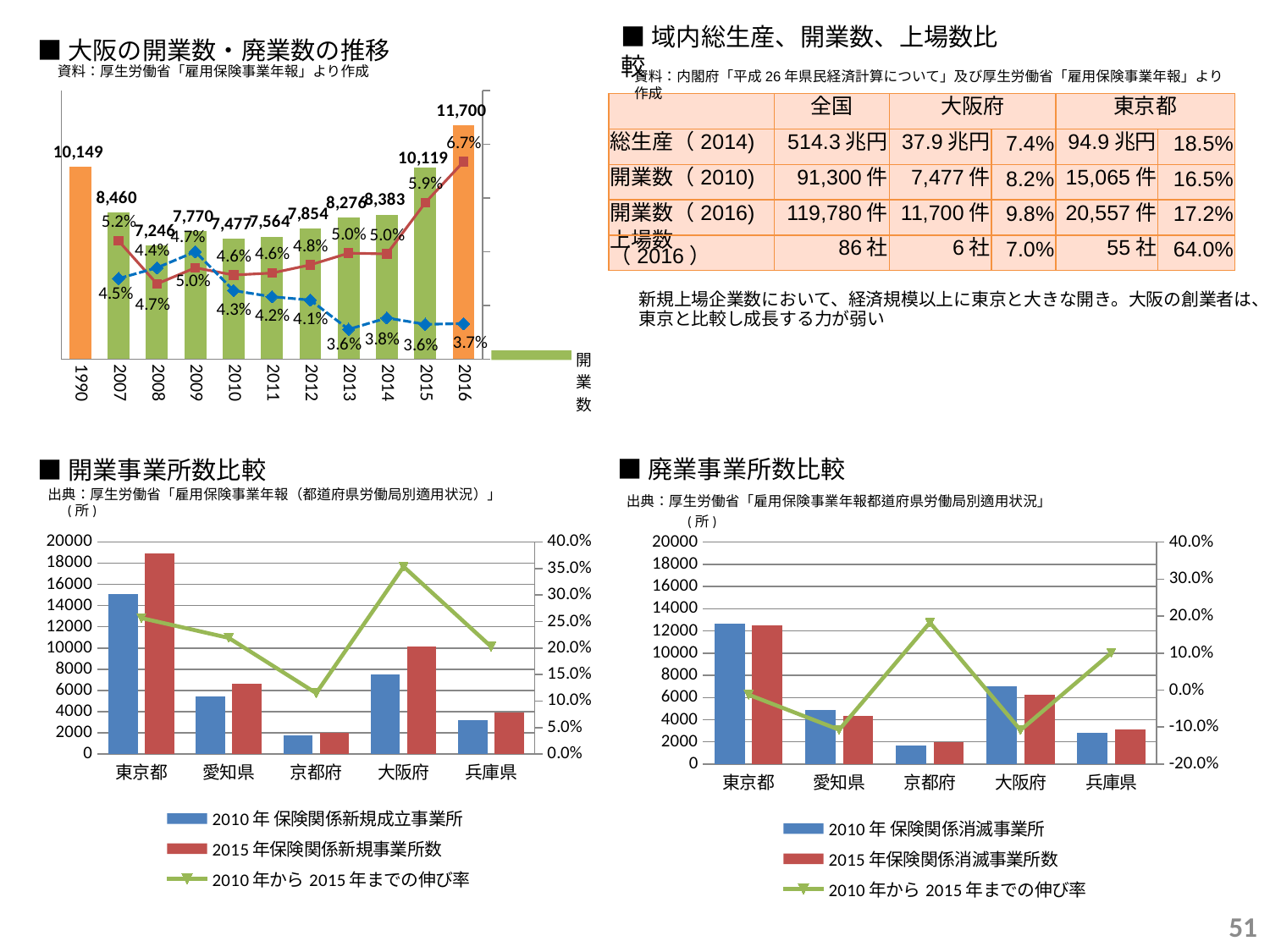

■大阪の開業数・廃業数の推移
■域内総生産、開業数、上場数比較
資料：厚生労働省「雇用保険事業年報」より作成
資料：内閣府「平成26年県民経済計算について」及び厚生労働省「雇用保険事業年報」より作成

### Chart

| Category | 開業数 | 開業率 | 廃業率 |
|---|---|---|---|
| 1990 | 10149.0 | None | None |
| 2007 | 8460.0 | 0.052 | 0.045 |
| 2008 | 7246.0 | 0.044 | 0.047 |
| 2009 | 7770.0 | 0.047 | 0.05 |
| 2010 | 7477.0 | 0.04565354109551402 | 0.04276546767861177 |
| 2011 | 7564.0 | 0.046017289944212246 | 0.04161267361427972 |
| 2012 | 7854.0 | 0.047543236257317024 | 0.040999533889840616 |
| 2013 | 8276.0 | 0.04973049628343258 | 0.035543243779181215 |
| 2014 | 8383.0 | 0.04959005241176958 | 0.037670219940134635 |
| 2015 | 10119.0 | 0.059106308411214954 | 0.036483644859813084 |
| 2016 | 11700.0 | 0.06674082313681869 | 0.03660477453580902 |
|  | 全国 | 大阪府 |  | 東京都 |  |
| --- | --- | --- | --- | --- | --- |
| 総生産（2014) | 514.3兆円 | 37.9兆円 | 7.4% | 94.9兆円 | 18.5% |
| 開業数（2010) | 91,300件 | 7,477件 | 8.2% | 15,065件 | 16.5% |
| 開業数（2016) | 119,780件 | 11,700件 | 9.8% | 20,557件 | 17.2% |
| 上場数（2016） | 86社 | 6社 | 7.0% | 55社 | 64.0% |
新規上場企業数において、経済規模以上に東京と大きな開き。大阪の創業者は、
東京と比較し成長する力が弱い
■廃業事業所数比較
■開業事業所数比較
出典：厚生労働省「雇用保険事業年報（都道府県労働局別適用状況）」
出典：厚生労働省「雇用保険事業年報都道府県労働局別適用状況」
(所)
(所)

### Chart

| Category | 2010年 保険関係新規成立事業所 | 2015年保険関係新規事業所数 | 2010年から2015年までの伸び率 |
|---|---|---|---|
| 東京都 | 15065.0 | 18930.0 | 0.25655492864254903 |
| 愛知県 | 5424.0 | 6613.0 | 0.21921091445427732 |
| 京都府 | 1791.0 | 1997.0 | 0.11501954215522048 |
| 大阪府 | 7477.0 | 10119.0 | 0.3533502741741341 |
| 兵庫県 | 3234.0 | 3890.0 | 0.20284477427334568 |

### Chart

| Category | 2010年 保険関係消滅事業所 | 2015年保険関係消滅事業所数 | 2010年から2015年までの伸び率 |
|---|---|---|---|
| 東京都 | 12675.0 | 12520.0 | -0.012228796844181433 |
| 愛知県 | 4840.0 | 4321.0 | -0.10723140495867767 |
| 京都府 | 1660.0 | 1963.0 | 0.18253012048192763 |
| 大阪府 | 7004.0 | 6246.0 | -0.10822387207310113 |
| 兵庫県 | 2852.0 | 3139.0 | 0.10063113604488083 |
51